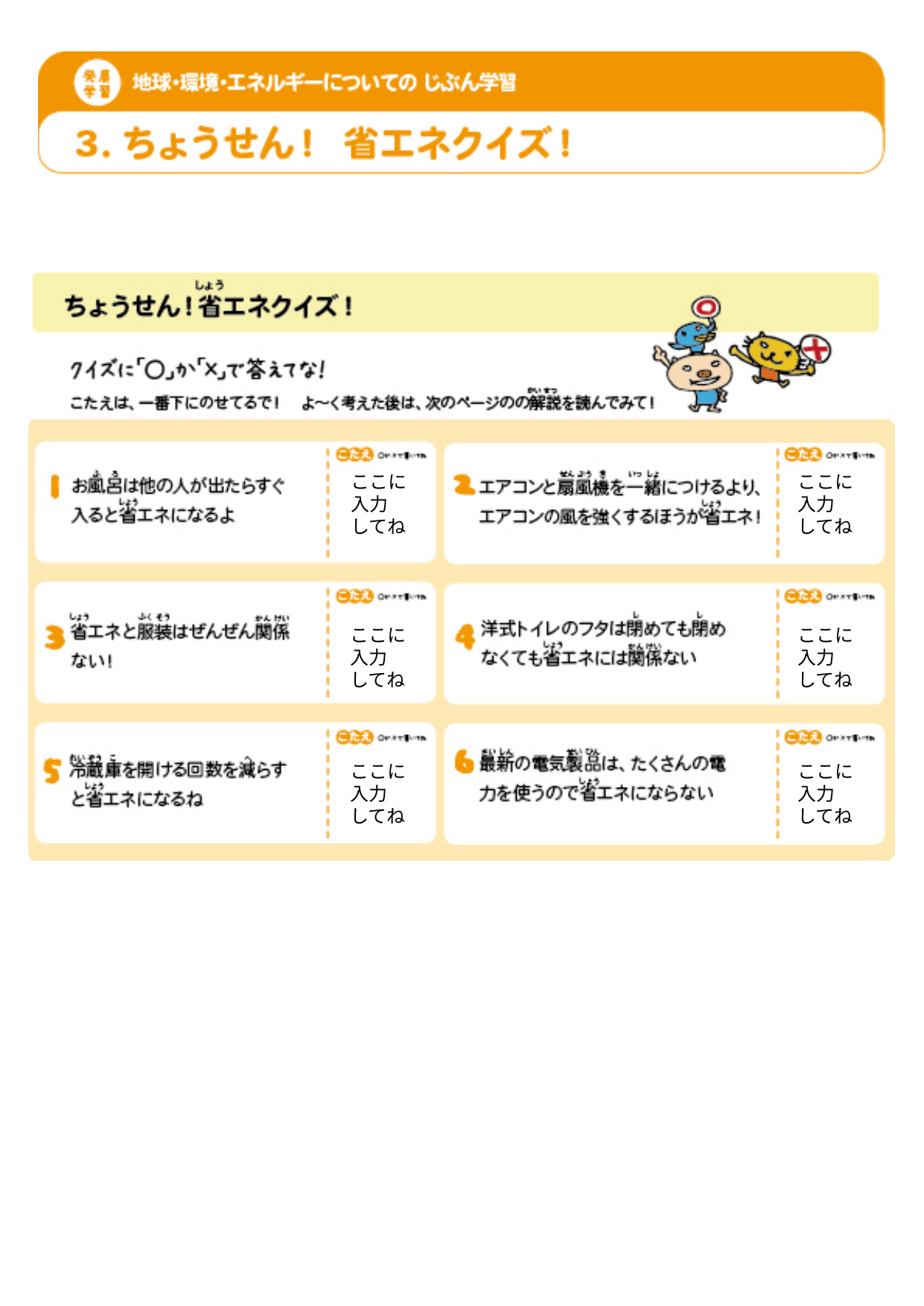

ここに
入力
してね
ここに
入力
してね
ここに
入力
してね
ここに
入力
してね
ここに
入力
してね
ここに
入力
してね